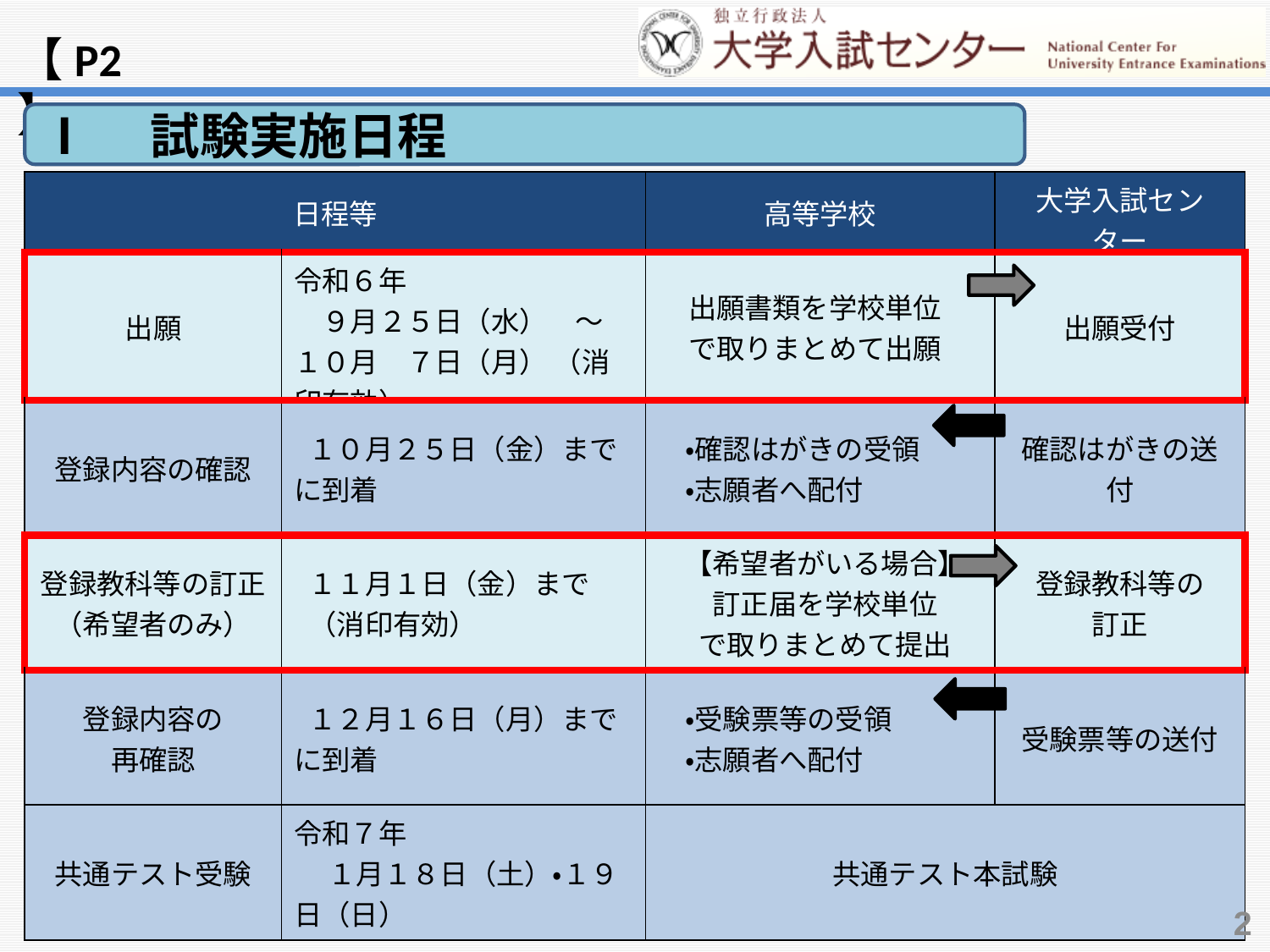

【P2】
Ⅰ　試験実施日程
| 日程等 |  | 高等学校 | 大学入試センター |
| --- | --- | --- | --- |
| 出願 | 令和６年 　９月２５日（水）　～ １０月　７日（月） （消印有効） | 出願書類を学校単位で取りまとめて出願 | 出願受付 |
| 登録内容の確認 | １０月２５日（金）までに到着 | ・確認はがきの受領 ・志願者へ配付 | 確認はがきの送付 |
| 登録教科等の訂正 （希望者のみ） | １１月１日（金）まで （消印有効） | 【希望者がいる場合】 訂正届を学校単位 で取りまとめて提出 | 登録教科等の 訂正 |
| 登録内容の 再確認 | １２月１６日（月）までに到着 | ・受験票等の受領 ・志願者へ配付 | 受験票等の送付 |
| 共通テスト受験 | 令和７年 １月１８日（土）・１９日（日） | 共通テスト本試験 |  |

2